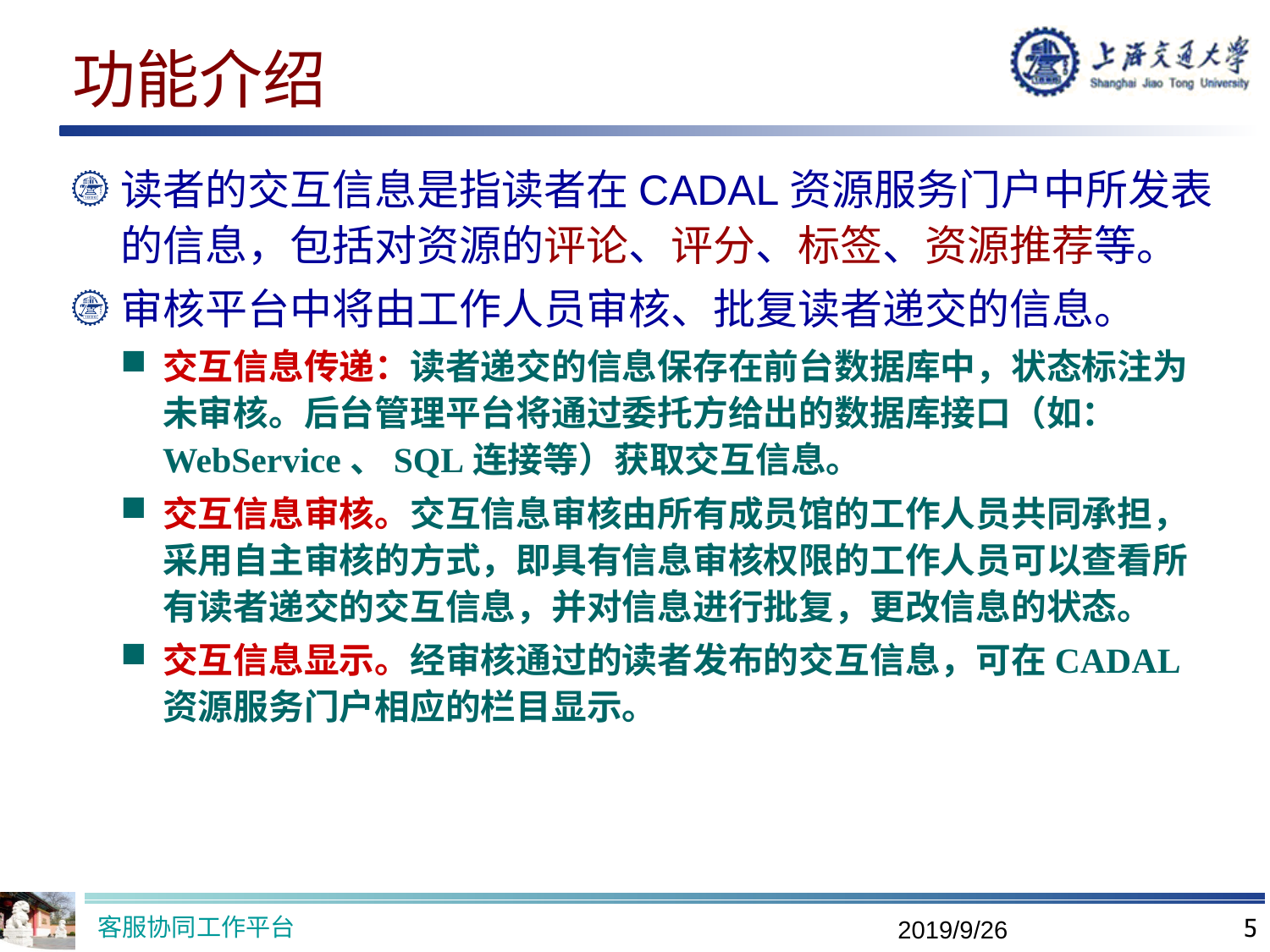

# 功能介绍
读者的交互信息是指读者在CADAL资源服务门户中所发表的信息，包括对资源的评论、评分、标签、资源推荐等。
审核平台中将由工作人员审核、批复读者递交的信息。
交互信息传递：读者递交的信息保存在前台数据库中，状态标注为未审核。后台管理平台将通过委托方给出的数据库接口（如：WebService、SQL连接等）获取交互信息。
交互信息审核。交互信息审核由所有成员馆的工作人员共同承担，采用自主审核的方式，即具有信息审核权限的工作人员可以查看所有读者递交的交互信息，并对信息进行批复，更改信息的状态。
交互信息显示。经审核通过的读者发布的交互信息，可在CADAL资源服务门户相应的栏目显示。
客服协同工作平台
5
2019/9/26